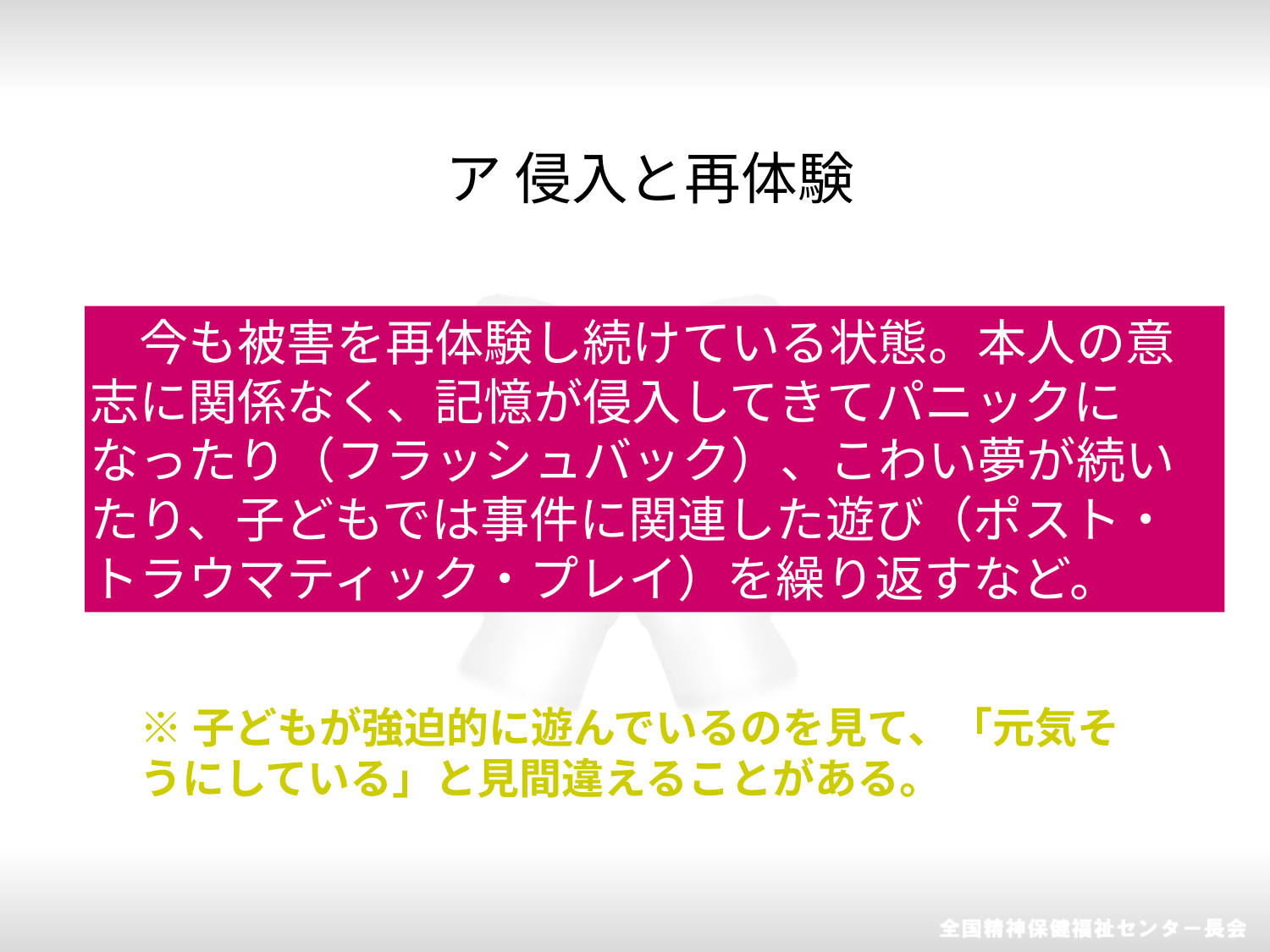

ア 侵入と再体験
　今も被害を再体験し続けている状態。本人の意志に関係なく、記憶が侵入してきてパニックになったり（フラッシュバック）、こわい夢が続いたり、子どもでは事件に関連した遊び（ポスト・トラウマティック・プレイ）を繰り返すなど。
※子どもが強迫的に遊んでいるのを見て、「元気そうにしている」と見間違えることがある。